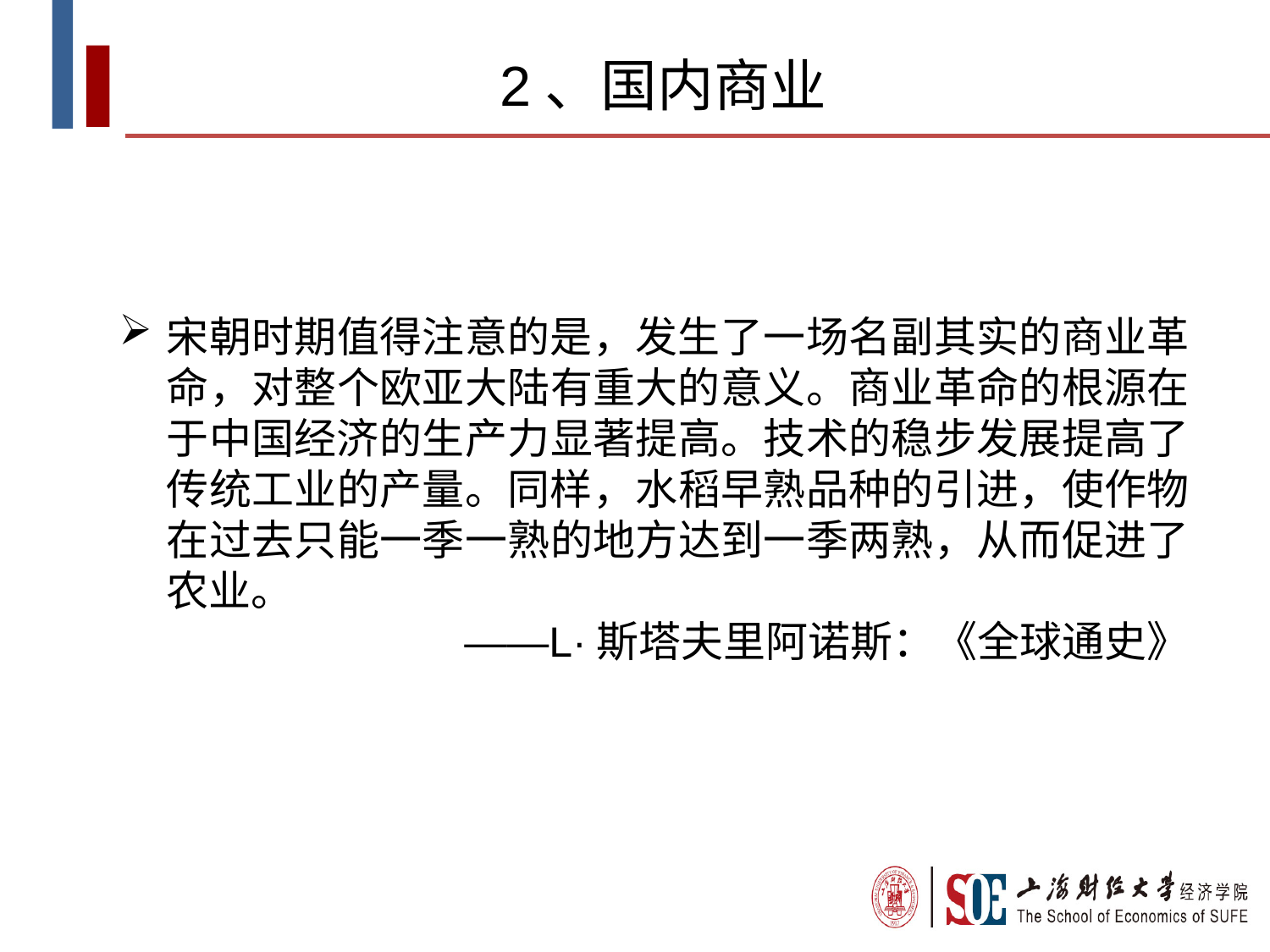

2、国内商业

宋朝时期值得注意的是，发生了一场名副其实的商业革命，对整个欧亚大陆有重大的意义。商业革命的根源在于中国经济的生产力显著提高。技术的稳步发展提高了传统工业的产量。同样，水稻早熟品种的引进，使作物在过去只能一季一熟的地方达到一季两熟，从而促进了农业。
——L·斯塔夫里阿诺斯：《全球通史》